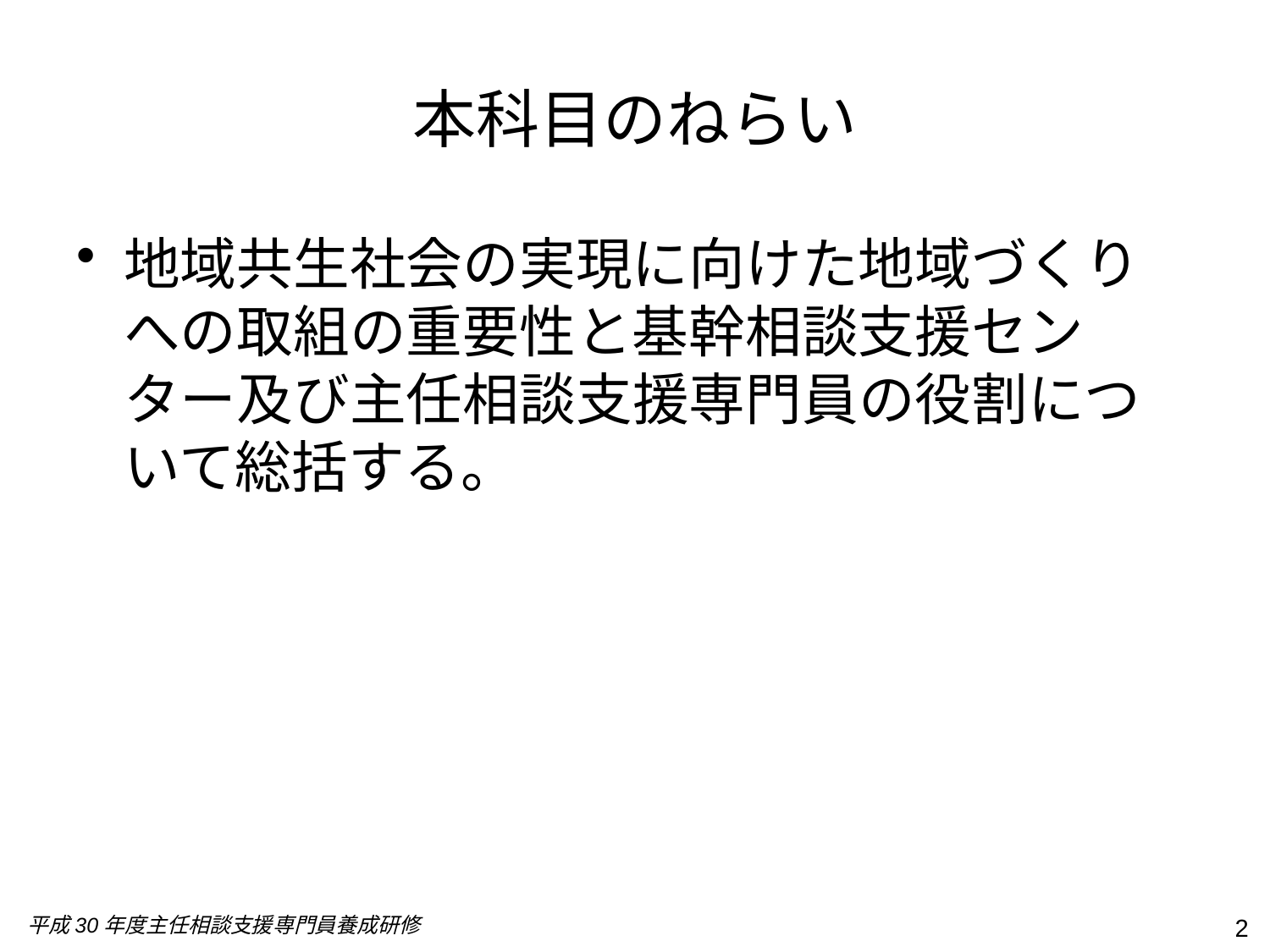

# 本科目のねらい
地域共生社会の実現に向けた地域づくりへの取組の重要性と基幹相談支援センター及び主任相談支援専門員の役割について総括する。
平成30年度主任相談支援専門員養成研修
2